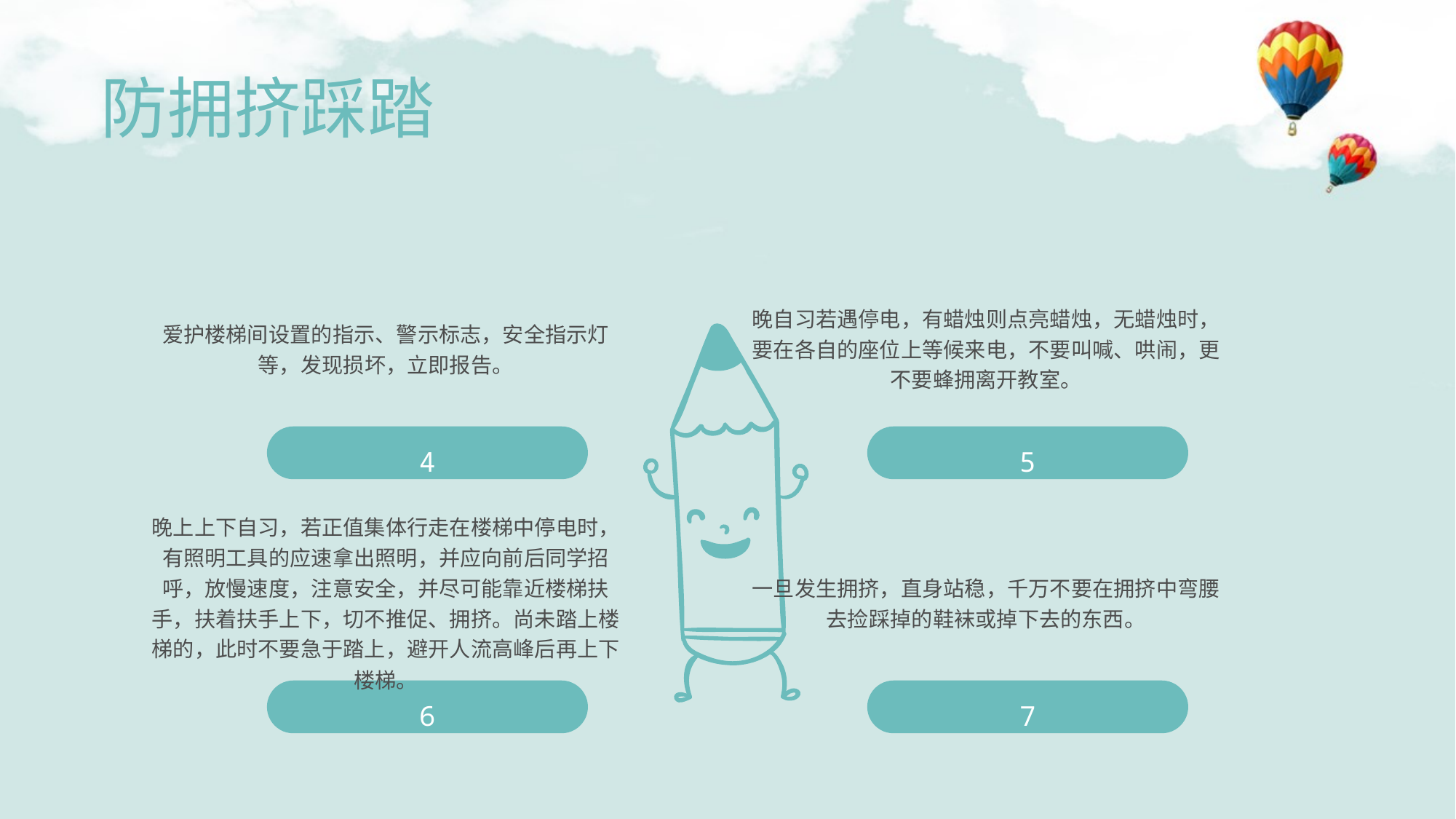

# 防拥挤踩踏
爱护楼梯间设置的指示、警示标志，安全指示灯等，发现损坏，立即报告。
晚自习若遇停电，有蜡烛则点亮蜡烛，无蜡烛时，要在各自的座位上等候来电，不要叫喊、哄闹，更不要蜂拥离开教室。

4
5
晚上上下自习，若正值集体行走在楼梯中停电时，有照明工具的应速拿出照明，并应向前后同学招呼，放慢速度，注意安全，并尽可能靠近楼梯扶手，扶着扶手上下，切不推促、拥挤。尚未踏上楼梯的，此时不要急于踏上，避开人流高峰后再上下楼梯。
一旦发生拥挤，直身站稳，千万不要在拥挤中弯腰去捡踩掉的鞋袜或掉下去的东西。
6
7